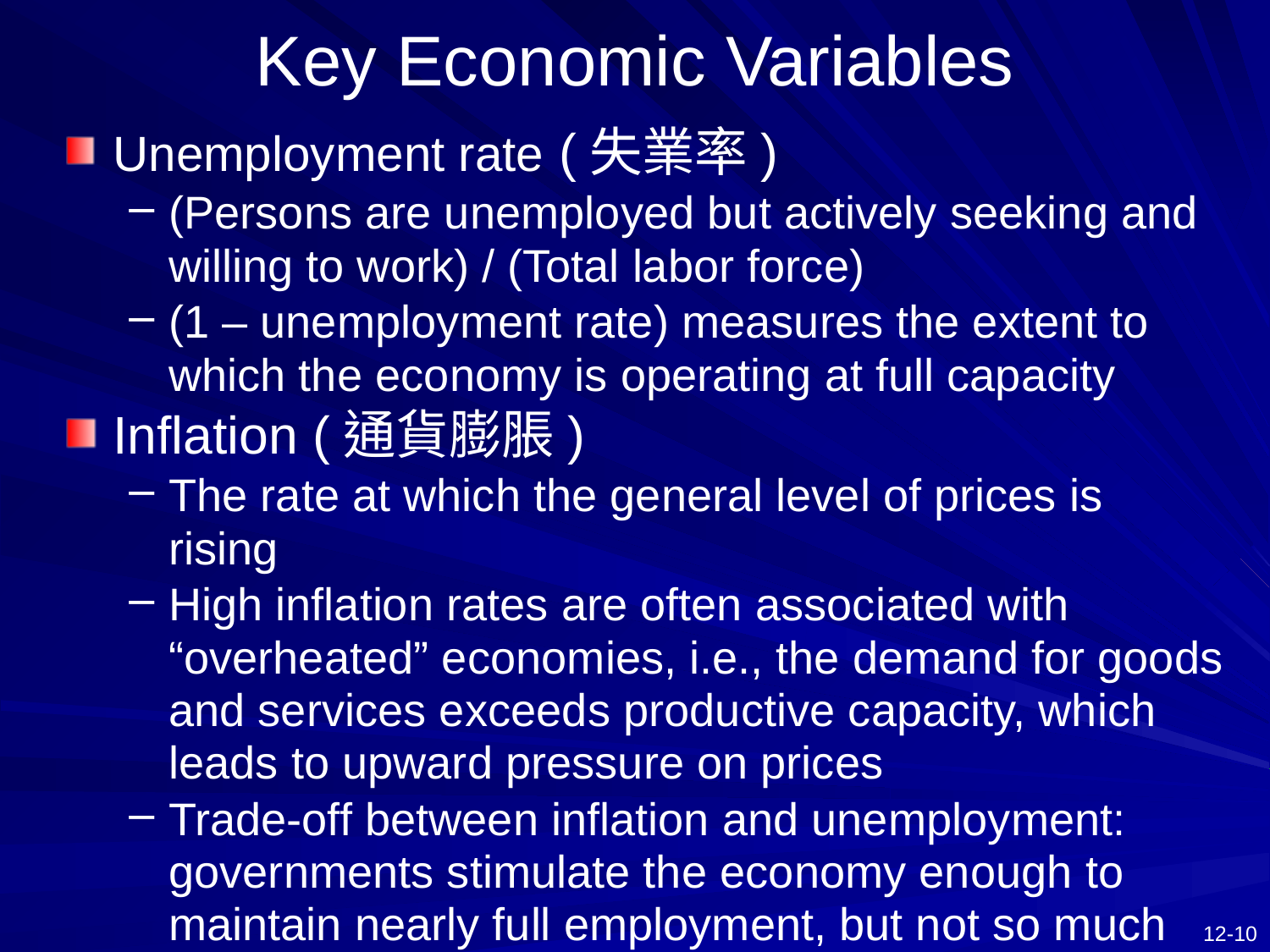

# Key Economic Variables
Unemployment rate (失業率)
(Persons are unemployed but actively seeking and willing to work) / (Total labor force)
(1 – unemployment rate) measures the extent to which the economy is operating at full capacity
Inflation (通貨膨脹)
The rate at which the general level of prices is rising
High inflation rates are often associated with “overheated” economies, i.e., the demand for goods and services exceeds productive capacity, which leads to upward pressure on prices
Trade-off between inflation and unemployment: governments stimulate the economy enough to maintain nearly full employment, but not so much as to bring inflationary pressures